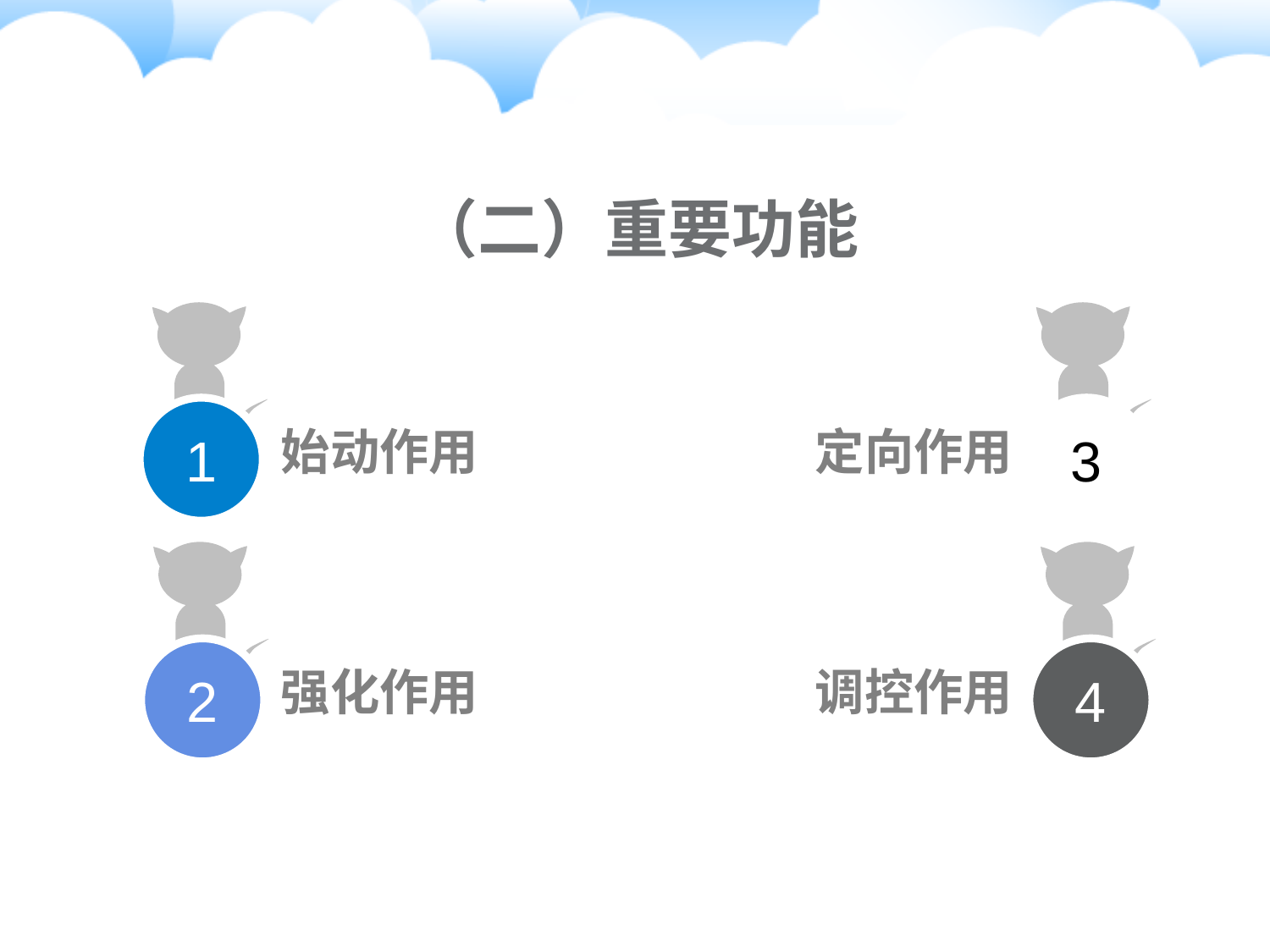

（二）重要功能

1
始动作用

3
定向作用

2
强化作用

4
调控作用